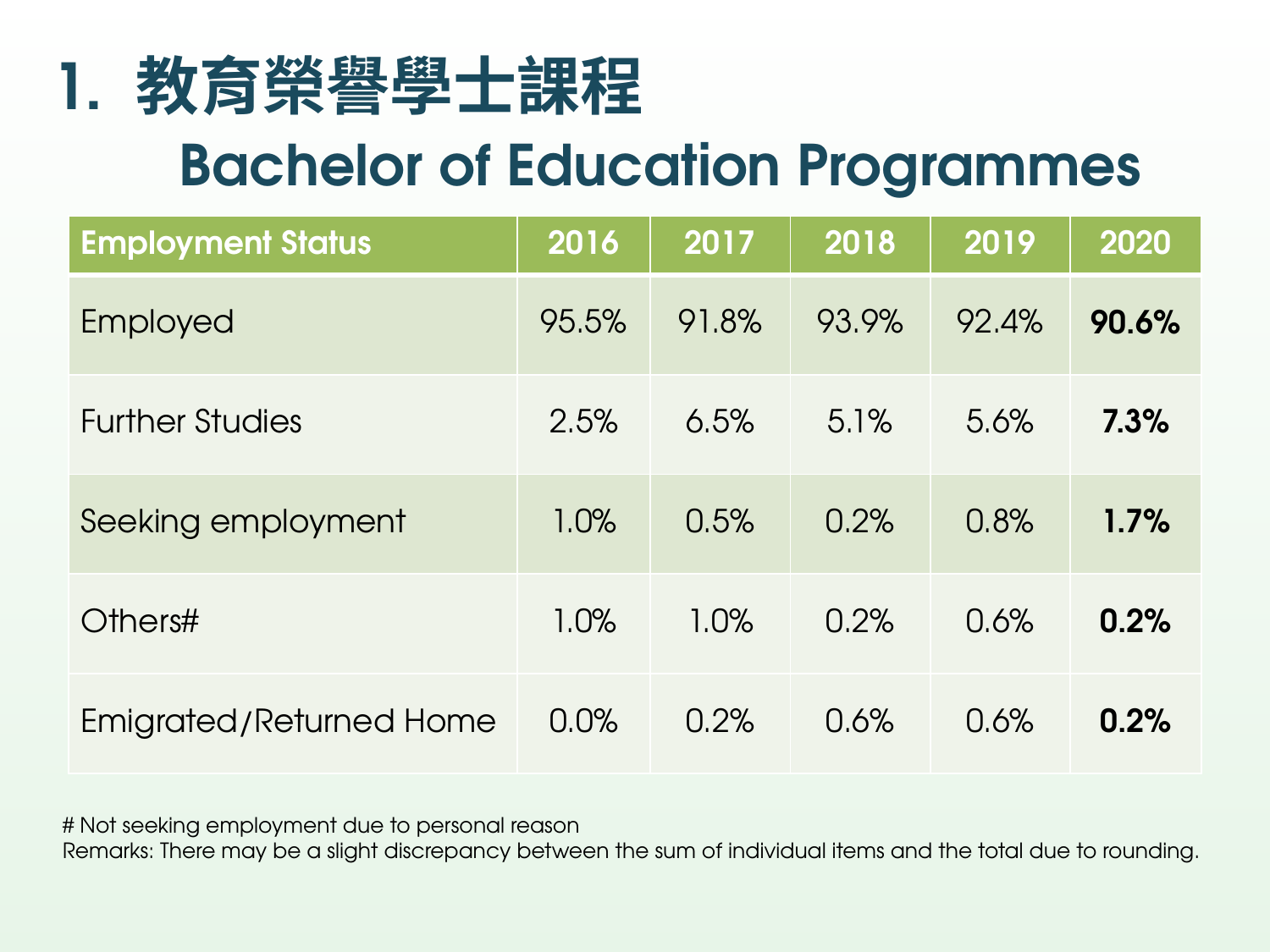

# 1. 教育榮譽學士課程 Bachelor of Education Programmes
| Employment Status | 2016 | 2017 | 2018 | 2019 | 2020 |
| --- | --- | --- | --- | --- | --- |
| Employed | 95.5% | 91.8% | 93.9% | 92.4% | 90.6% |
| Further Studies | 2.5% | 6.5% | 5.1% | 5.6% | 7.3% |
| Seeking employment | 1.0% | 0.5% | 0.2% | 0.8% | 1.7% |
| Others# | 1.0% | 1.0% | 0.2% | 0.6% | 0.2% |
| Emigrated/Returned Home | 0.0% | 0.2% | 0.6% | 0.6% | 0.2% |
# Not seeking employment due to personal reason
Remarks: There may be a slight discrepancy between the sum of individual items and the total due to rounding.